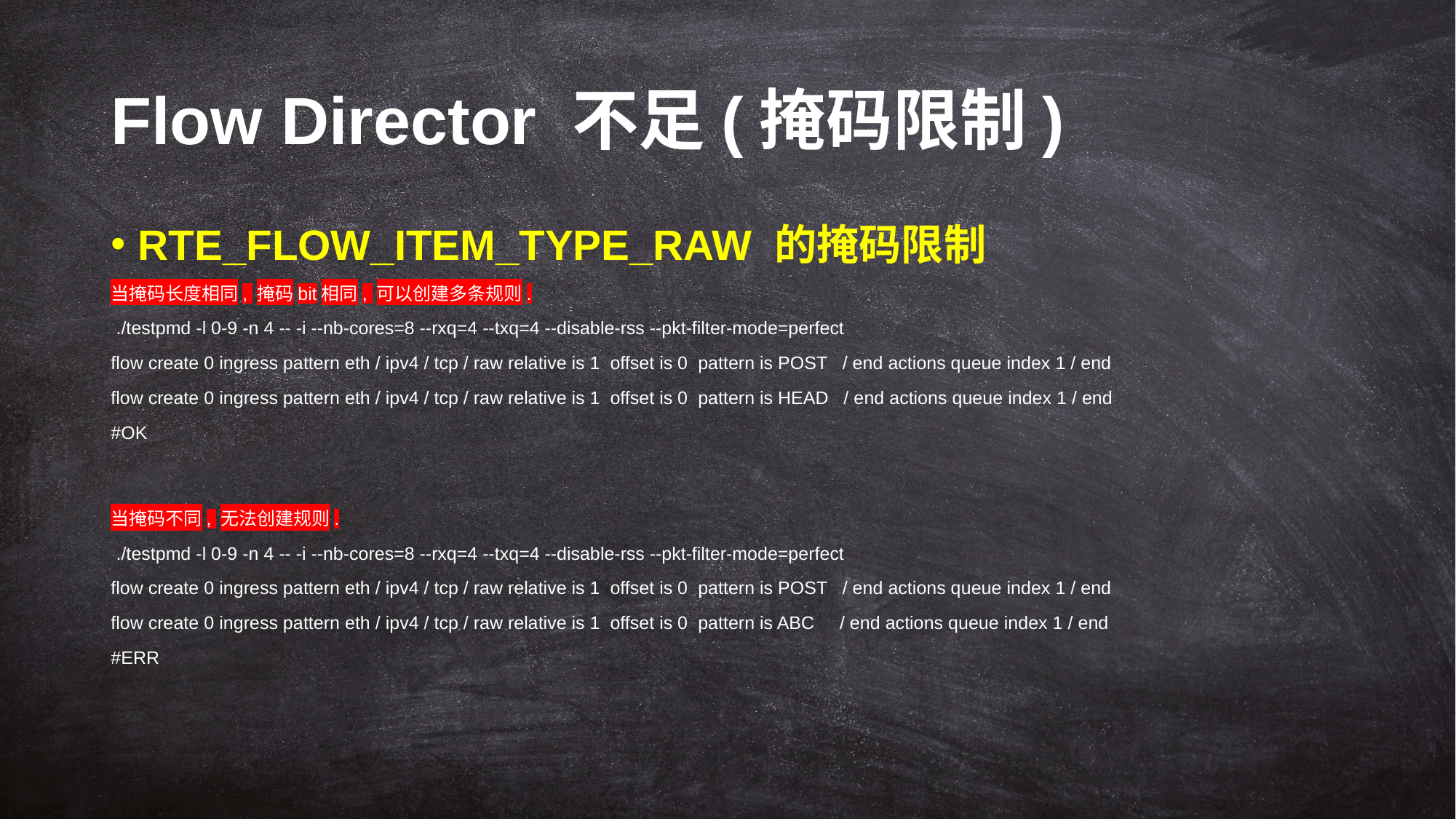

# Flow Director 不足(掩码限制)
RTE_FLOW_ITEM_TYPE_RAW 的掩码限制
当掩码长度相同, 掩码bit相同, 可以创建多条规则.
 ./testpmd -l 0-9 -n 4 -- -i --nb-cores=8 --rxq=4 --txq=4 --disable-rss --pkt-filter-mode=perfect
flow create 0 ingress pattern eth / ipv4 / tcp / raw relative is 1  offset is 0  pattern is POST   / end actions queue index 1 / end
flow create 0 ingress pattern eth / ipv4 / tcp / raw relative is 1  offset is 0  pattern is HEAD   / end actions queue index 1 / end
#OK

当掩码不同, 无法创建规则.
 ./testpmd -l 0-9 -n 4 -- -i --nb-cores=8 --rxq=4 --txq=4 --disable-rss --pkt-filter-mode=perfect
flow create 0 ingress pattern eth / ipv4 / tcp / raw relative is 1  offset is 0  pattern is POST   / end actions queue index 1 / end
flow create 0 ingress pattern eth / ipv4 / tcp / raw relative is 1  offset is 0  pattern is ABC     / end actions queue index 1 / end
#ERR